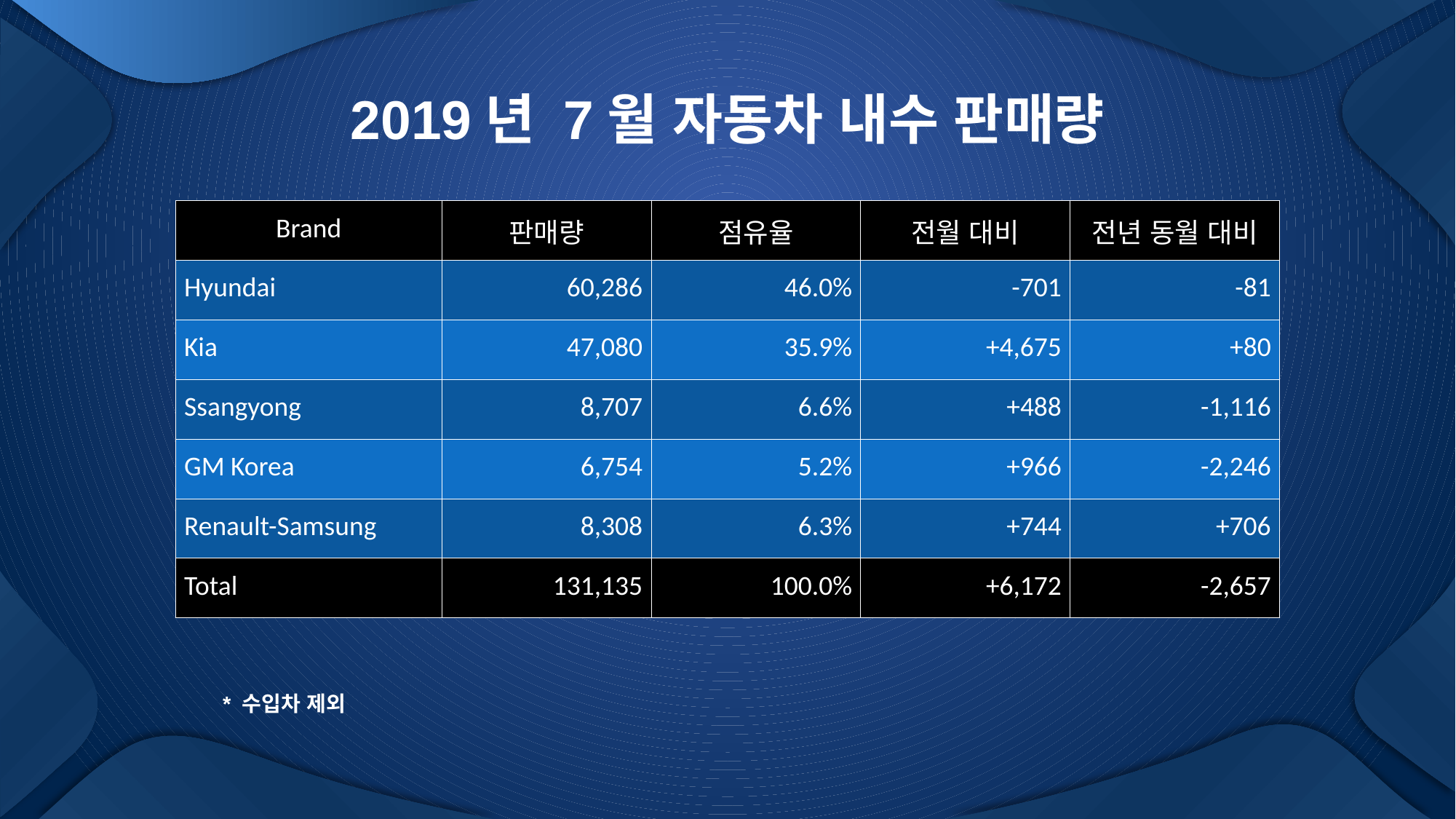

# 2019년 7월 자동차 내수 판매량
| Brand | 판매량 | 점유율 | 전월 대비 | 전년 동월 대비 |
| --- | --- | --- | --- | --- |
| Hyundai | 60,286 | 46.0% | -701 | -81 |
| Kia | 47,080 | 35.9% | +4,675 | +80 |
| Ssangyong | 8,707 | 6.6% | +488 | -1,116 |
| GM Korea | 6,754 | 5.2% | +966 | -2,246 |
| Renault-Samsung | 8,308 | 6.3% | +744 | +706 |
| Total | 131,135 | 100.0% | +6,172 | -2,657 |
* 수입차 제외